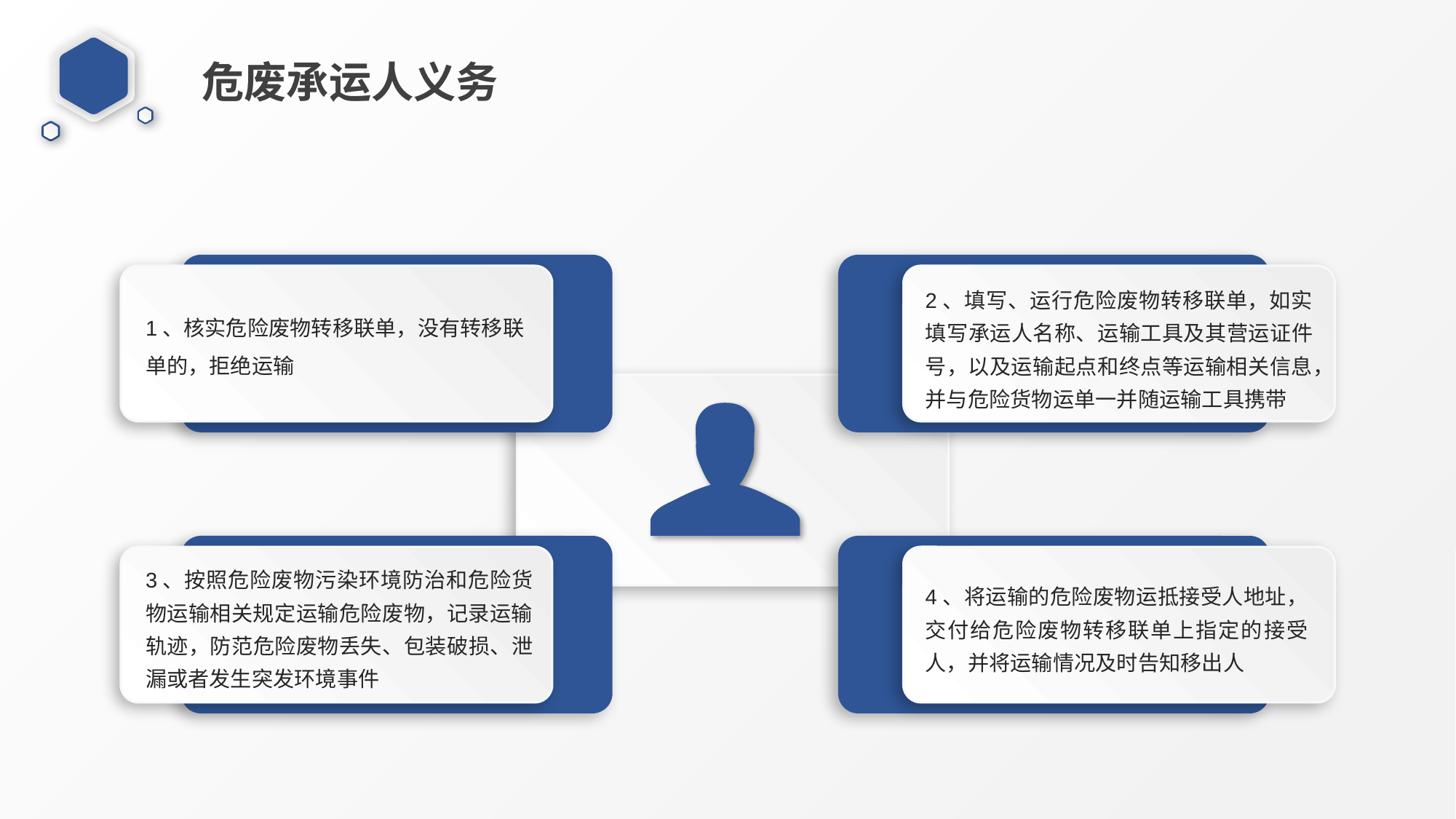

危废承运人义务

2、填写、运行危险废物转移联单，如实填写承运人名称、运输工具及其营运证件号，以及运输起点和终点等运输相关信息，并与危险货物运单一并随运输工具携带
1、核实危险废物转移联单，没有转移联单的，拒绝运输

3、按照危险废物污染环境防治和危险货物运输相关规定运输危险废物，记录运输轨迹，防范危险废物丢失、包装破损、泄漏或者发生突发环境事件
4、将运输的危险废物运抵接受人地址，交付给危险废物转移联单上指定的接受人，并将运输情况及时告知移出人